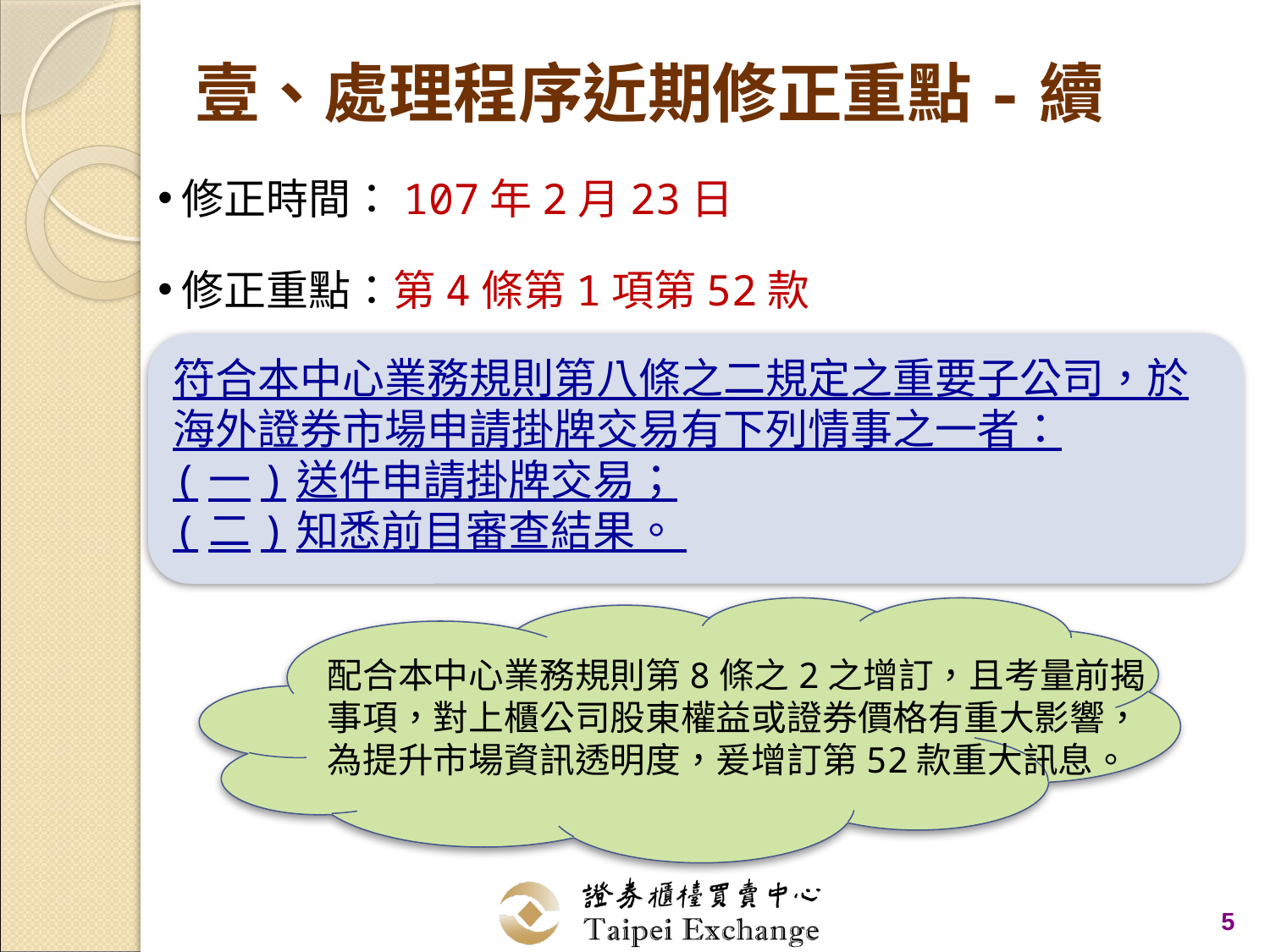

# 壹、處理程序近期修正重點-續
修正時間：107年2月23日
修正重點：第4條第1項第52款

符合本中心業務規則第八條之二規定之重要子公司，於海外證券市場申請掛牌交易有下列情事之一者：
(一)送件申請掛牌交易；
(二)知悉前目審查結果。

配合本中心業務規則第8條之2之增訂，且考量前揭事項，對上櫃公司股東權益或證券價格有重大影響，為提升市場資訊透明度，爰增訂第52款重大訊息。
5